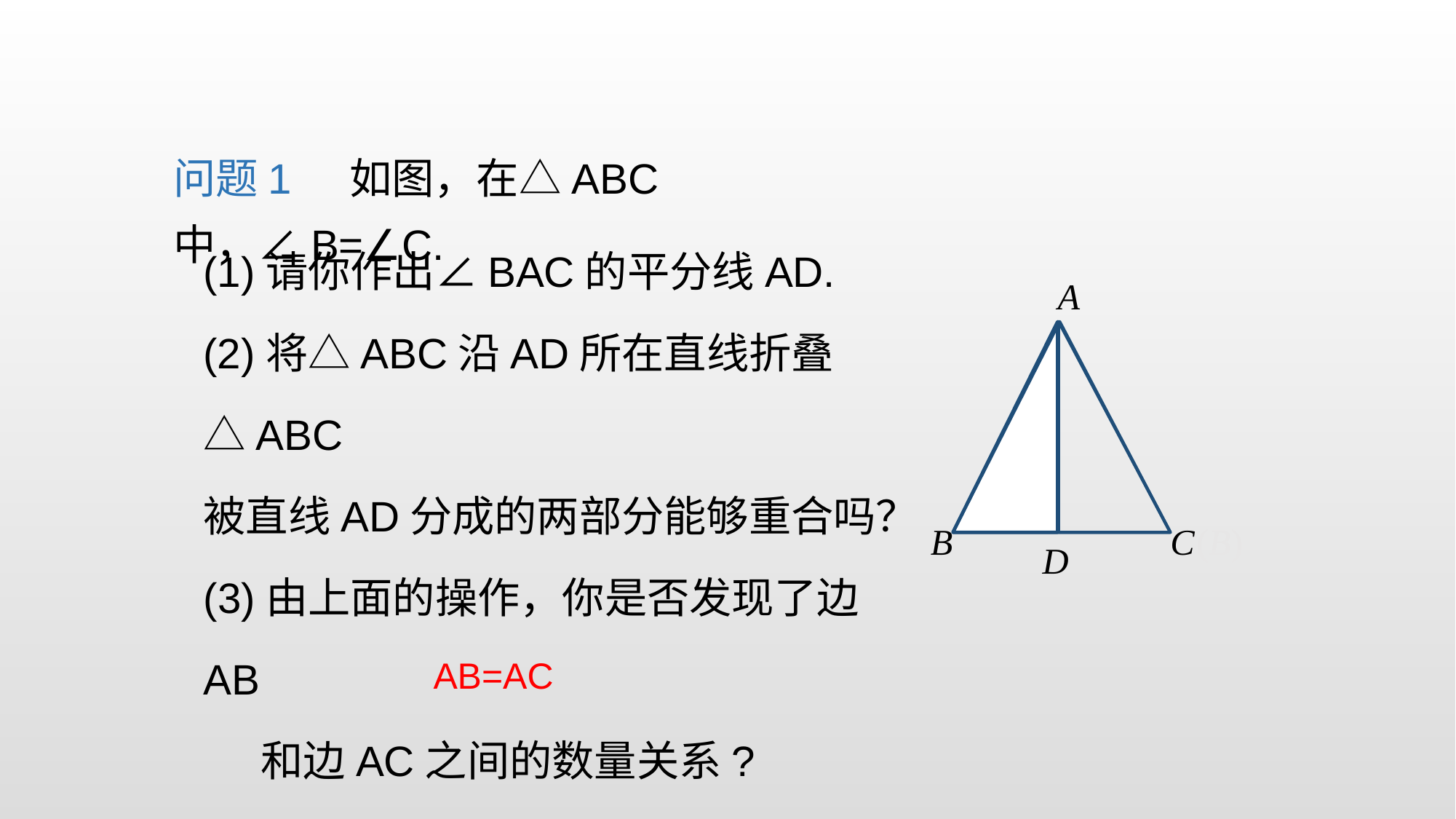

问题1    如图，在△ABC 中，∠B=∠C.
(1)请你作出∠BAC的平分线AD.
(2)将△ABC沿AD所在直线折叠△ABC
被直线AD分成的两部分能够重合吗？
(3)由上面的操作，你是否发现了边 AB
     和边AC之间的数量关系?
A
B
C
D

(B)
AB=AC